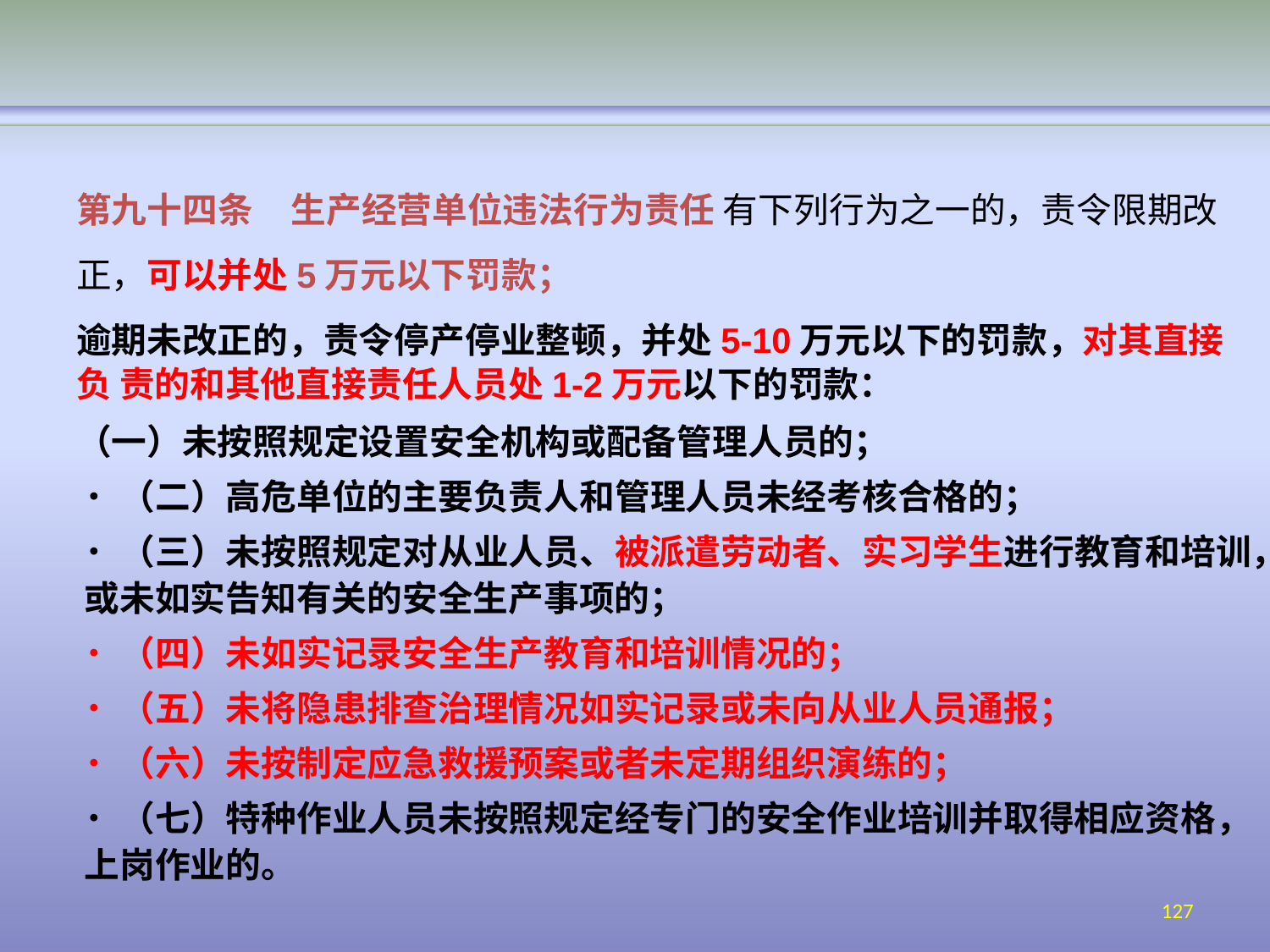

第九十四条	生产经营单位违法行为责任 有下列行为之一的，责令限期改正，可以并处5万元以下罚款；
逾期未改正的，责令停产停业整顿，并处5-10万元以下的罚款，对其直接负 责的和其他直接责任人员处1-2万元以下的罚款：
（一）未按照规定设置安全机构或配备管理人员的；
•（二）高危单位的主要负责人和管理人员未经考核合格的；
•（三）未按照规定对从业人员、被派遣劳动者、实习学生进行教育和培训， 或未如实告知有关的安全生产事项的；
•（四）未如实记录安全生产教育和培训情况的；
•（五）未将隐患排查治理情况如实记录或未向从业人员通报；
•（六）未按制定应急救援预案或者未定期组织演练的；
•（七）特种作业人员未按照规定经专门的安全作业培训并取得相应资格， 上岗作业的。
127